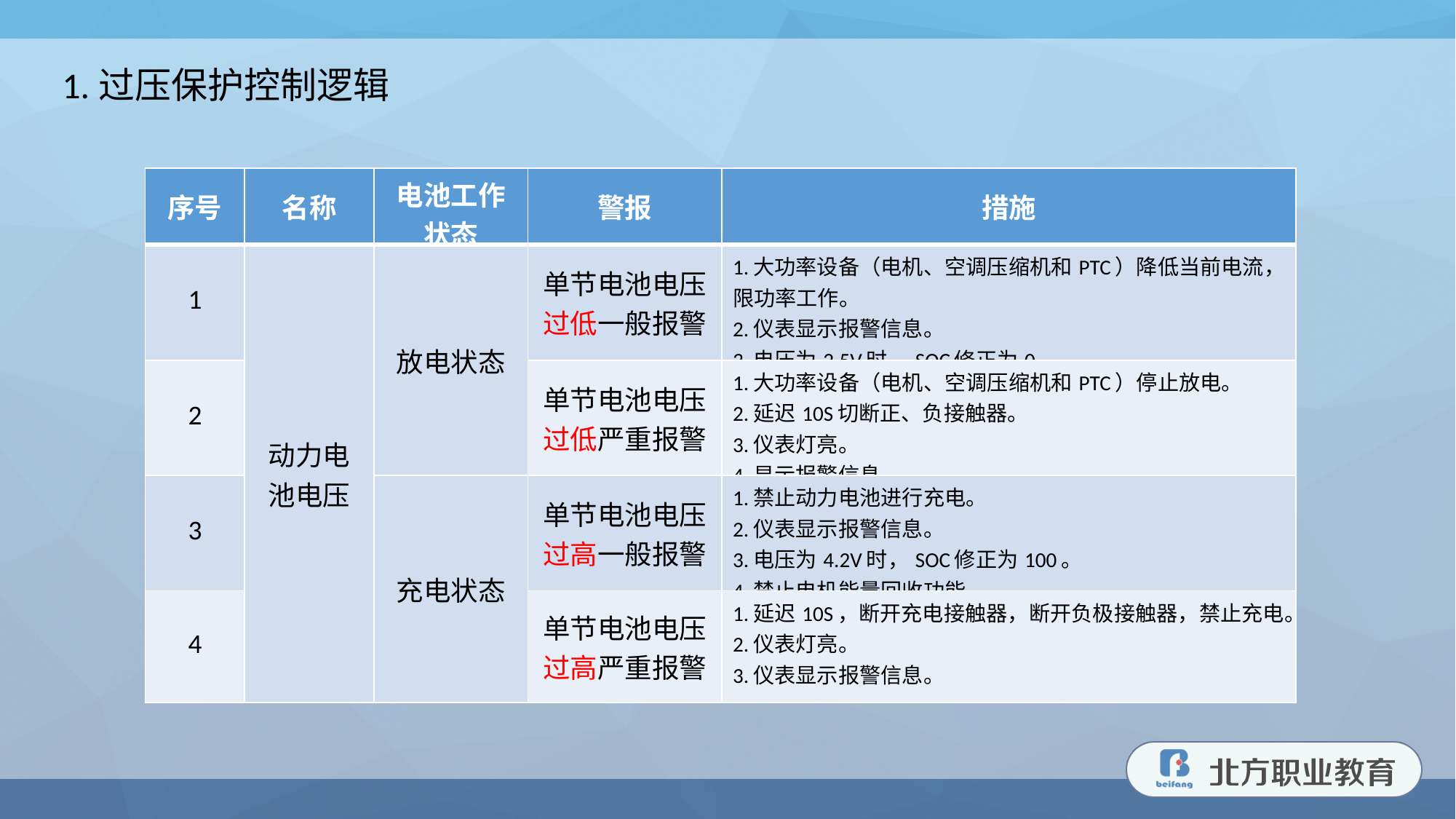

1.过压保护控制逻辑
| 序号 | 名称 | 电池工作状态 | 警报 | 措施 |
| --- | --- | --- | --- | --- |
| 1 | 动力电池电压 | 放电状态 | 单节电池电压过低一般报警 | 1.大功率设备（电机、空调压缩机和PTC）降低当前电流，限功率工作。 2.仪表显示报警信息。 3.电压为2.5V时，SOC修正为0。 |
| 2 |  |  | 单节电池电压过低严重报警 | 1.大功率设备（电机、空调压缩机和PTC）停止放电。 2.延迟10S切断正、负接触器。 3.仪表灯亮。 4.显示报警信息。 |
| 3 |  | 充电状态 | 单节电池电压过高一般报警 | 1.禁止动力电池进行充电。 2.仪表显示报警信息。 3.电压为4.2V时，SOC修正为100。 4.禁止电机能量回收功能。 |
| 4 |  |  | 单节电池电压过高严重报警 | 1.延迟10S，断开充电接触器，断开负极接触器，禁止充电。 2.仪表灯亮。 3.仪表显示报警信息。 |